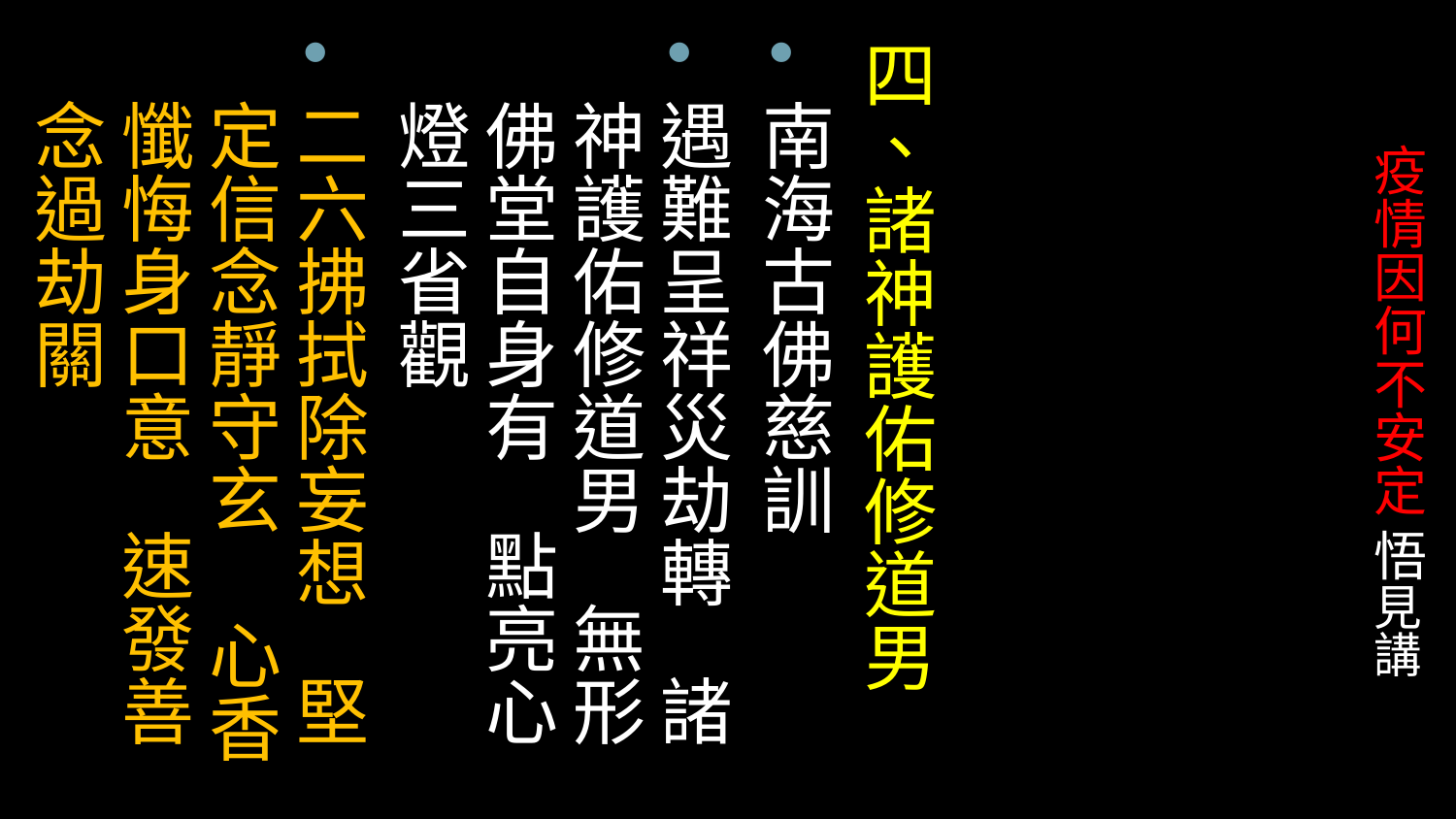

四、諸神護佑修道男
南海古佛慈訓
遇難呈祥災劫轉    諸神護佑修道男    無形佛堂自身有    點亮心燈三省觀
二六拂拭除妄想    堅定信念靜守玄     心香懺悔身口意    速發善念過劫關
# 疫情因何不安定 悟見講